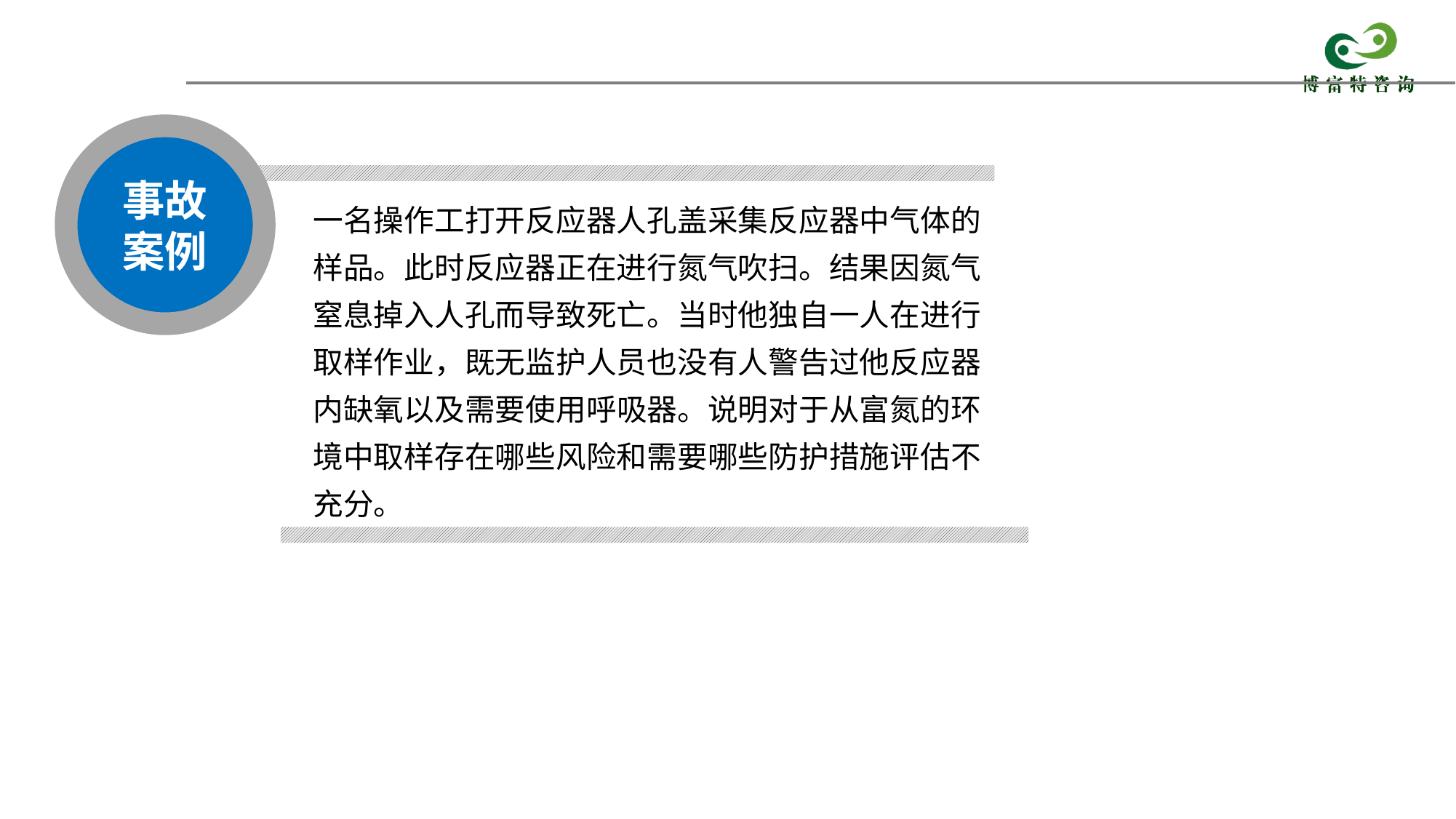

事故案例

一名操作工打开反应器人孔盖采集反应器中气体的样品。此时反应器正在进行氮气吹扫。结果因氮气窒息掉入人孔而导致死亡。当时他独自一人在进行取样作业，既无监护人员也没有人警告过他反应器内缺氧以及需要使用呼吸器。说明对于从富氮的环境中取样存在哪些风险和需要哪些防护措施评估不充分。